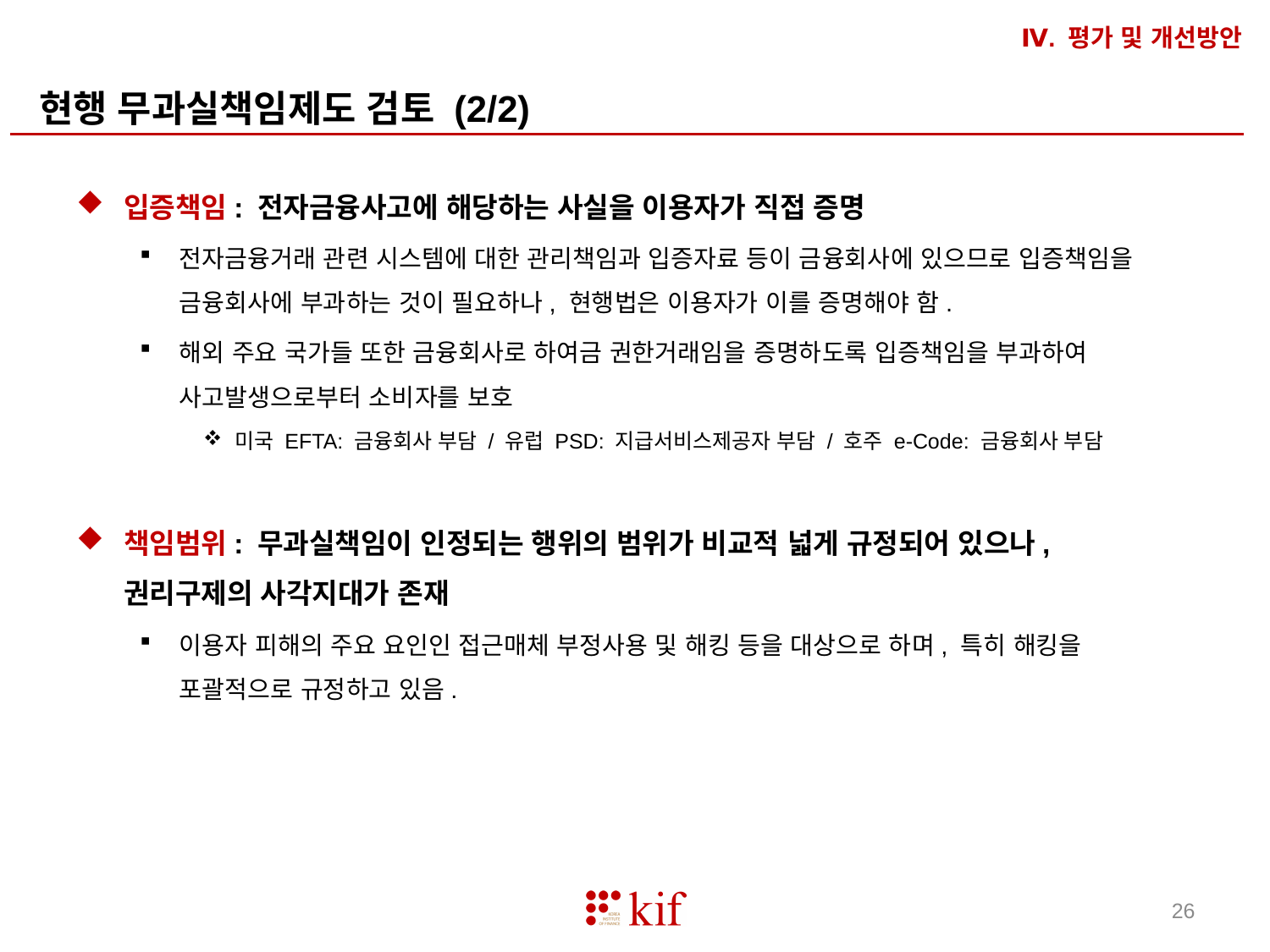

Ⅳ. 평가 및 개선방안
현행 무과실책임제도 검토 (2/2)
입증책임: 전자금융사고에 해당하는 사실을 이용자가 직접 증명
전자금융거래 관련 시스템에 대한 관리책임과 입증자료 등이 금융회사에 있으므로 입증책임을 금융회사에 부과하는 것이 필요하나, 현행법은 이용자가 이를 증명해야 함.
해외 주요 국가들 또한 금융회사로 하여금 권한거래임을 증명하도록 입증책임을 부과하여 사고발생으로부터 소비자를 보호
미국 EFTA: 금융회사 부담 / 유럽 PSD: 지급서비스제공자 부담 / 호주 e-Code: 금융회사 부담

책임범위: 무과실책임이 인정되는 행위의 범위가 비교적 넓게 규정되어 있으나, 권리구제의 사각지대가 존재
이용자 피해의 주요 요인인 접근매체 부정사용 및 해킹 등을 대상으로 하며, 특히 해킹을 포괄적으로 규정하고 있음.

26